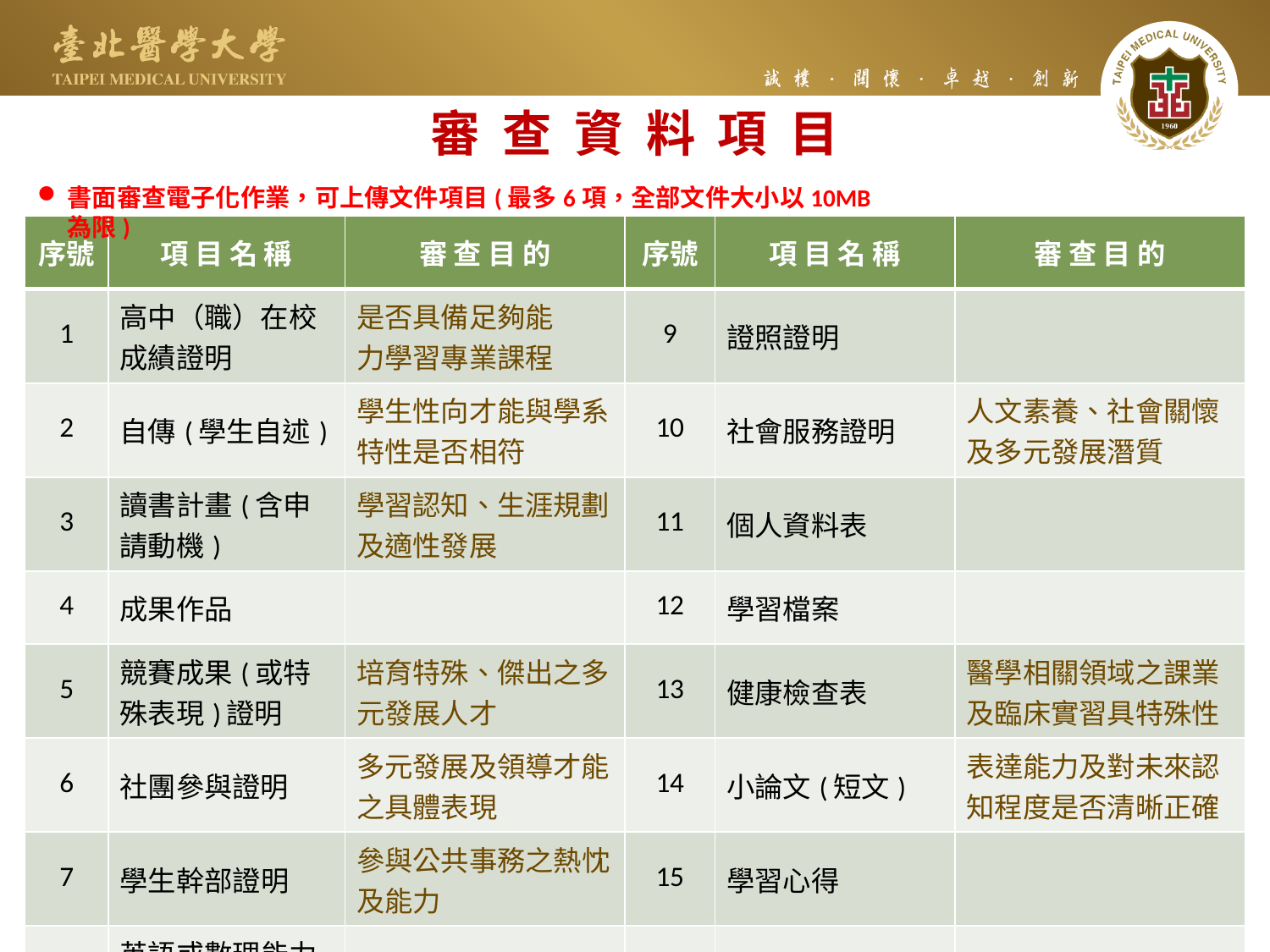

審  查  資  料  項  目
書面審查電子化作業，可上傳文件項目(最多6項，全部文件大小以10MB為限)
| 序號 | 項 目 名 稱 | 審 查 目 的 | 序號 | 項 目 名 稱 | 審 查 目 的 |
| --- | --- | --- | --- | --- | --- |
| 1 | 高中（職）在校成績證明 | 是否具備足夠能 力學習專業課程 | 9 | 證照證明 |  |
| 2 | 自傳(學生自述) | 學生性向才能與學系特性是否相符 | 10 | 社會服務證明 | 人文素養、社會關懷及多元發展潛質 |
| 3 | 讀書計畫(含申請動機) | 學習認知、生涯規劃及適性發展 | 11 | 個人資料表 |  |
| 4 | 成果作品 |  | 12 | 學習檔案 |  |
| 5 | 競賽成果(或特殊表現)證明 | 培育特殊、傑出之多元發展人才 | 13 | 健康檢查表 | 醫學相關領域之課業及臨床實習具特殊性 |
| 6 | 社團參與證明 | 多元發展及領導才能之具體表現 | 14 | 小論文(短文) | 表達能力及對未來認知程度是否清晰正確 |
| 7 | 學生幹部證明 | 參與公共事務之熱忱及能力 | 15 | 學習心得 |  |
| 8 | 英語或數理能力檢定證明 |  | 16 | 其他 |  |